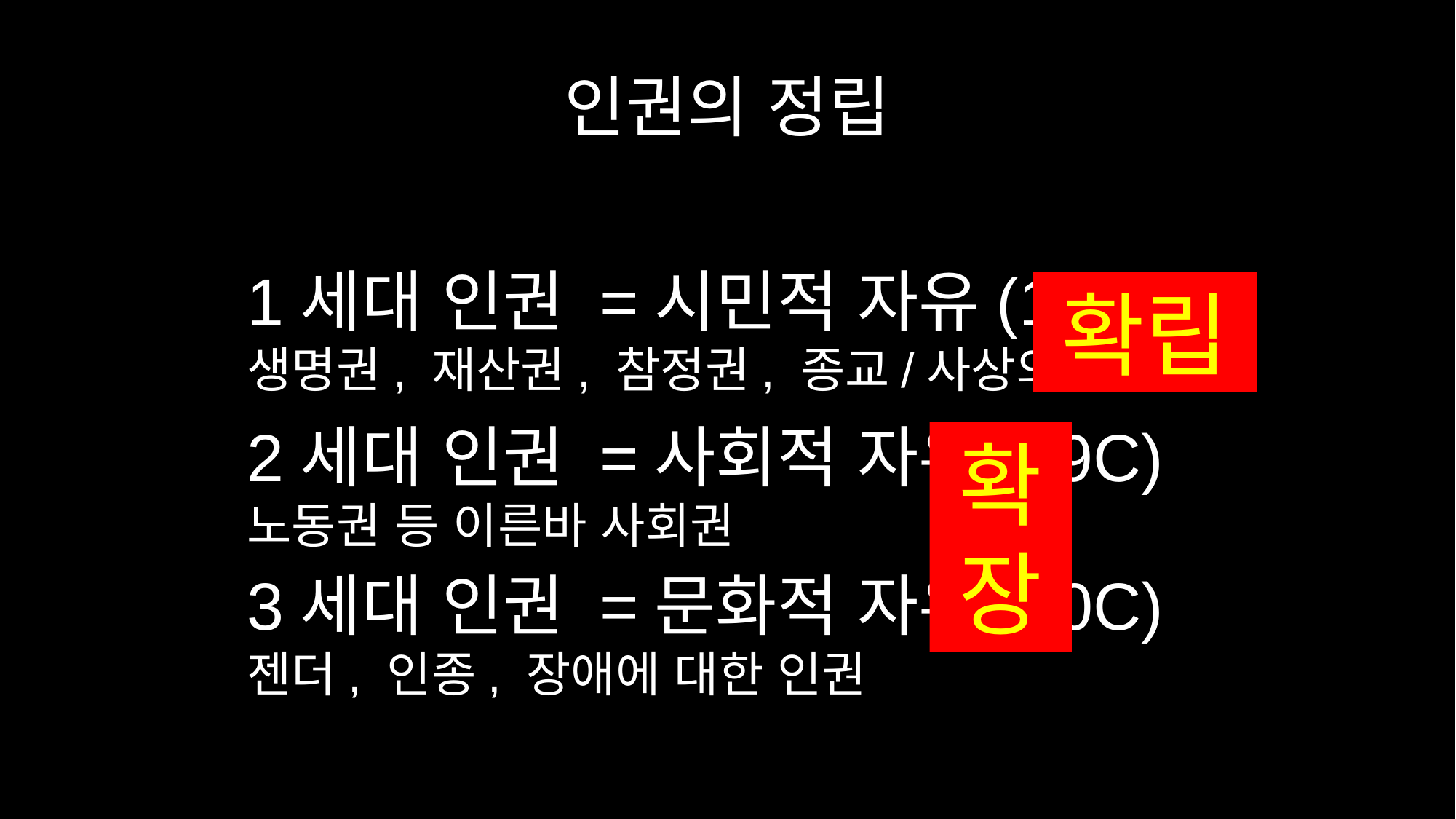

# 인권의 정립
1세대 인권 =시민적 자유(17C)
생명권, 재산권, 참정권, 종교/사상의 자유
확립
2세대 인권 =사회적 자유(19C)
노동권 등 이른바 사회권
확
장
3세대 인권 =문화적 자유(20C)
젠더, 인종, 장애에 대한 인권